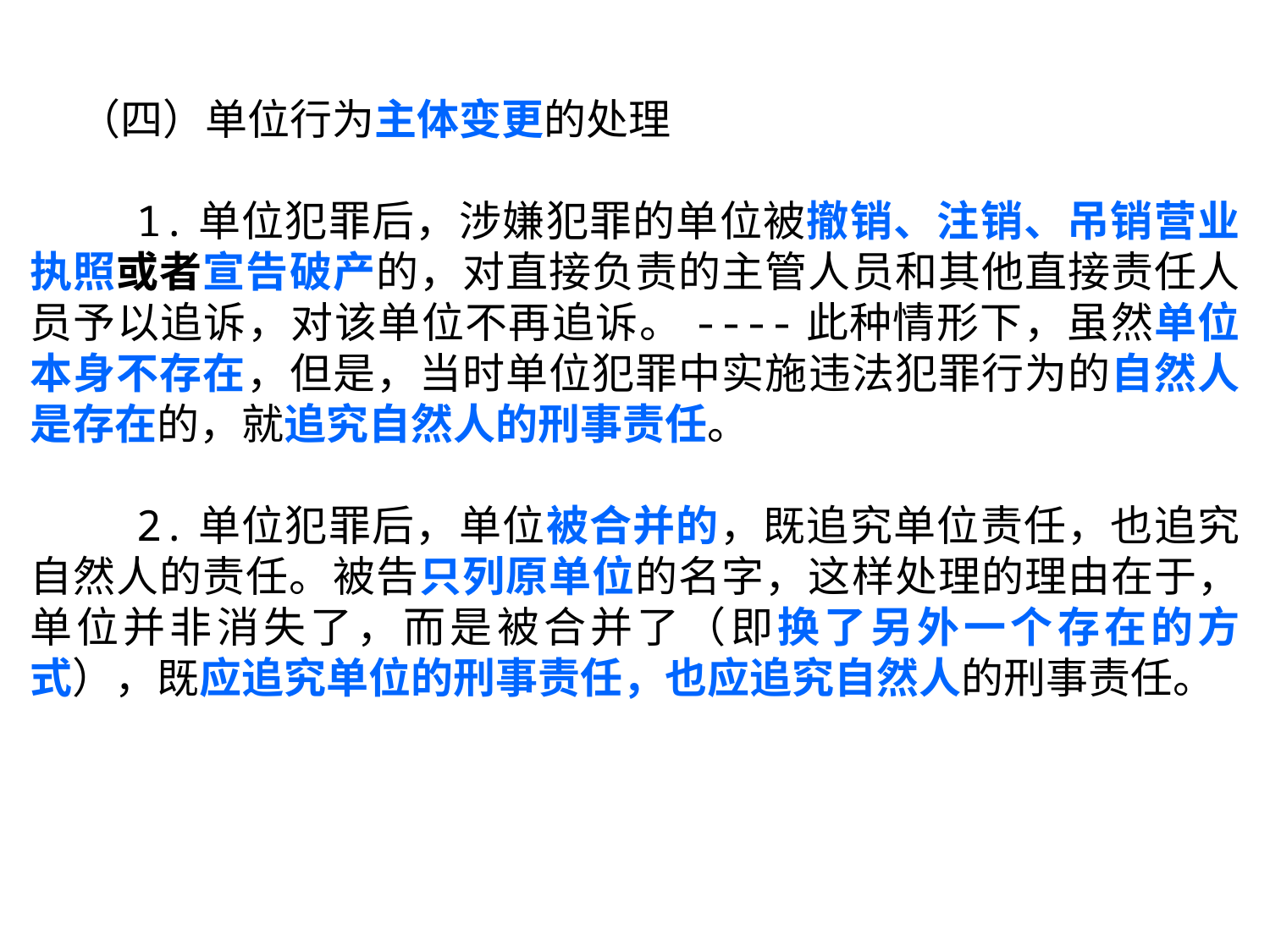

（四）单位行为主体变更的处理

    1.单位犯罪后，涉嫌犯罪的单位被撤销、注销、吊销营业执照或者宣告破产的，对直接负责的主管人员和其他直接责任人员予以追诉，对该单位不再追诉。----此种情形下，虽然单位本身不存在，但是，当时单位犯罪中实施违法犯罪行为的自然人是存在的，就追究自然人的刑事责任。

    2.单位犯罪后，单位被合并的，既追究单位责任，也追究自然人的责任。被告只列原单位的名字，这样处理的理由在于，单位并非消失了，而是被合并了（即换了另外一个存在的方式），既应追究单位的刑事责任，也应追究自然人的刑事责任。